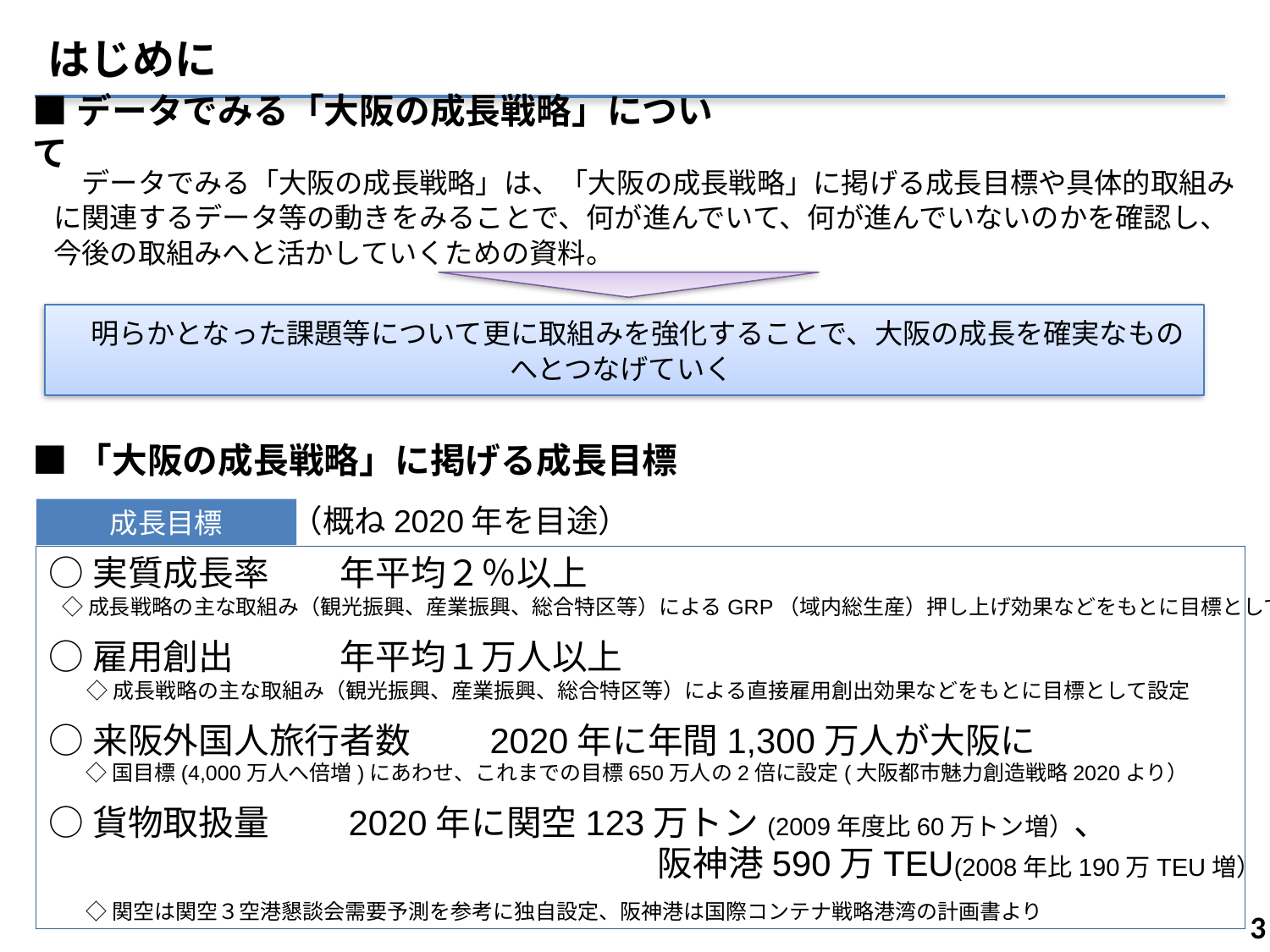

はじめに
■データでみる「大阪の成長戦略」について
　データでみる「大阪の成長戦略」は、「大阪の成長戦略」に掲げる成長目標や具体的取組みに関連するデータ等の動きをみることで、何が進んでいて、何が進んでいないのかを確認し、今後の取組みへと活かしていくための資料。

　明らかとなった課題等について更に取組みを強化することで、大阪の成長を確実なものへとつなげていく
■「大阪の成長戦略」に掲げる成長目標
（概ね2020年を目途）
成長目標
○実質成長率　　年平均２％以上
◇成長戦略の主な取組み（観光振興、産業振興、総合特区等）によるGRP（域内総生産）押し上げ効果などをもとに目標として設定

○雇用創出　　　年平均１万人以上
◇成長戦略の主な取組み（観光振興、産業振興、総合特区等）による直接雇用創出効果などをもとに目標として設定

○来阪外国人旅行者数　　2020年に年間1,300万人が大阪に
◇国目標(4,000万人へ倍増)にあわせ、これまでの目標650万人の2倍に設定(大阪都市魅力創造戦略2020より）

○貨物取扱量　　2020年に関空123万トン(2009年度比60万トン増）、
　　　　　　　　　　　　　　　　　 阪神港590万TEU(2008年比190万TEU増）
◇関空は関空３空港懇談会需要予測を参考に独自設定、阪神港は国際コンテナ戦略港湾の計画書より
3